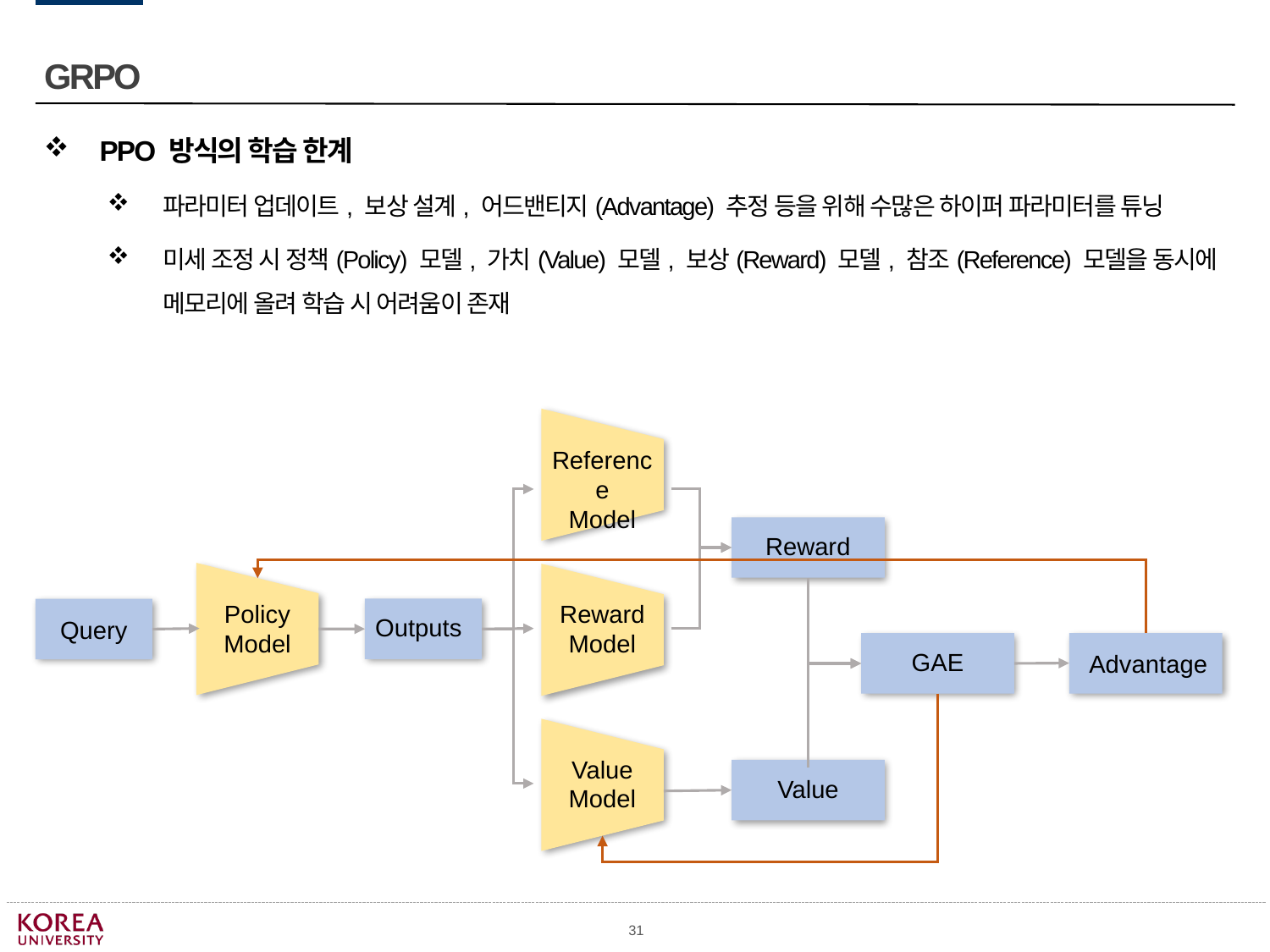

GRPO
PPO 방식의 학습 한계
파라미터 업데이트, 보상 설계, 어드밴티지(Advantage) 추정 등을 위해 수많은 하이퍼 파라미터를 튜닝
미세 조정 시 정책(Policy) 모델, 가치(Value) 모델, 보상(Reward) 모델, 참조(Reference) 모델을 동시에 메모리에 올려 학습 시 어려움이 존재

Reference
Model

Reward

Policy Model

Reward
Model

Outputs
Query

GAE

Advantage

Value
Model

Value